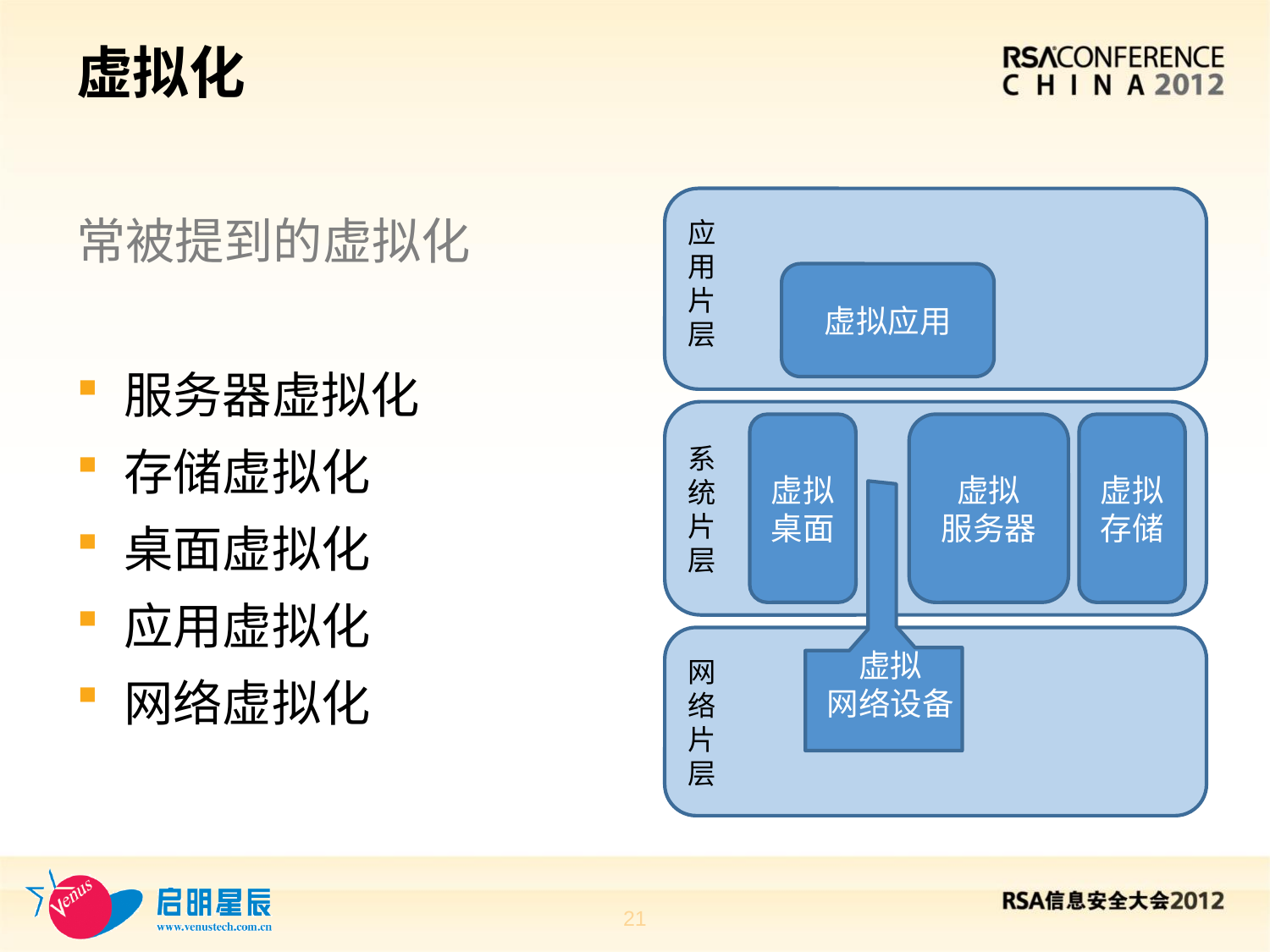

# 虚拟化
常被提到的虚拟化

服务器虚拟化
存储虚拟化
桌面虚拟化
应用虚拟化
网络虚拟化

应用片层
虚拟应用

虚拟
桌面
虚拟
服务器
虚拟
存储
系统片层

虚拟
网络设备

网络片层
21